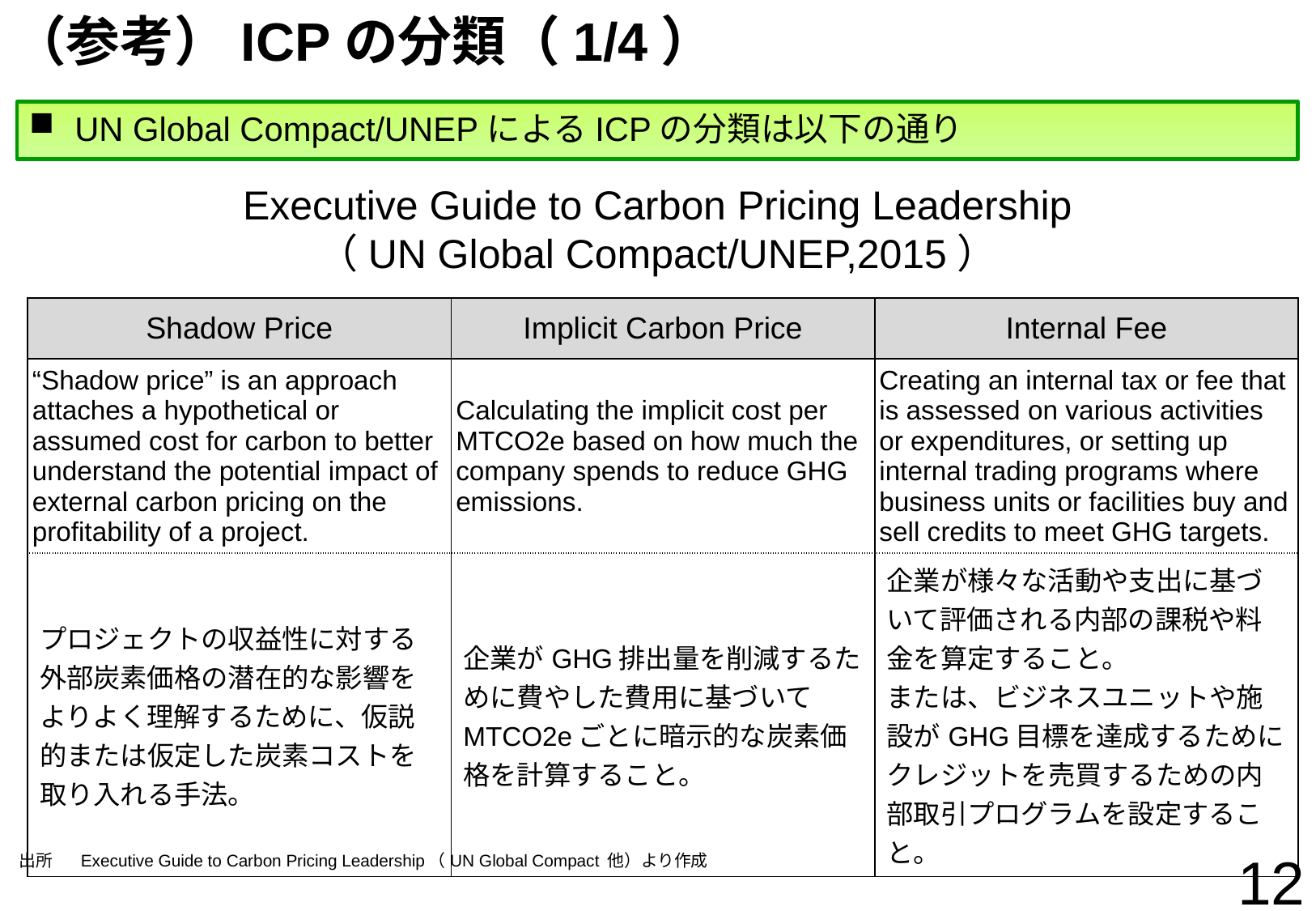

# （参考）ICPの分類（1/4）
UN Global Compact/UNEPによるICPの分類は以下の通り
Executive Guide to Carbon Pricing Leadership
（UN Global Compact/UNEP,2015）
| Shadow Price | Implicit Carbon Price | Internal Fee |
| --- | --- | --- |
| “Shadow price” is an approach attaches a hypothetical or assumed cost for carbon to better understand the potential impact of external carbon pricing on the profitability of a project. | Calculating the implicit cost per MTCO2e based on how much the company spends to reduce GHG emissions. | Creating an internal tax or fee that is assessed on various activities or expenditures, or setting up internal trading programs where business units or facilities buy and sell credits to meet GHG targets. |
| プロジェクトの収益性に対する外部炭素価格の潜在的な影響をよりよく理解するために、仮説的または仮定した炭素コストを取り入れる手法。 | 企業がGHG排出量を削減するために費やした費用に基づいてMTCO2eごとに暗示的な炭素価格を計算すること。 | 企業が様々な活動や支出に基づいて評価される内部の課税や料金を算定すること。 または、ビジネスユニットや施設がGHG目標を達成するためにクレジットを売買するための内部取引プログラムを設定すること。 |
12
| 出所 | Executive Guide to Carbon Pricing Leadership（UN Global Compact 他）より作成 |
| --- | --- |